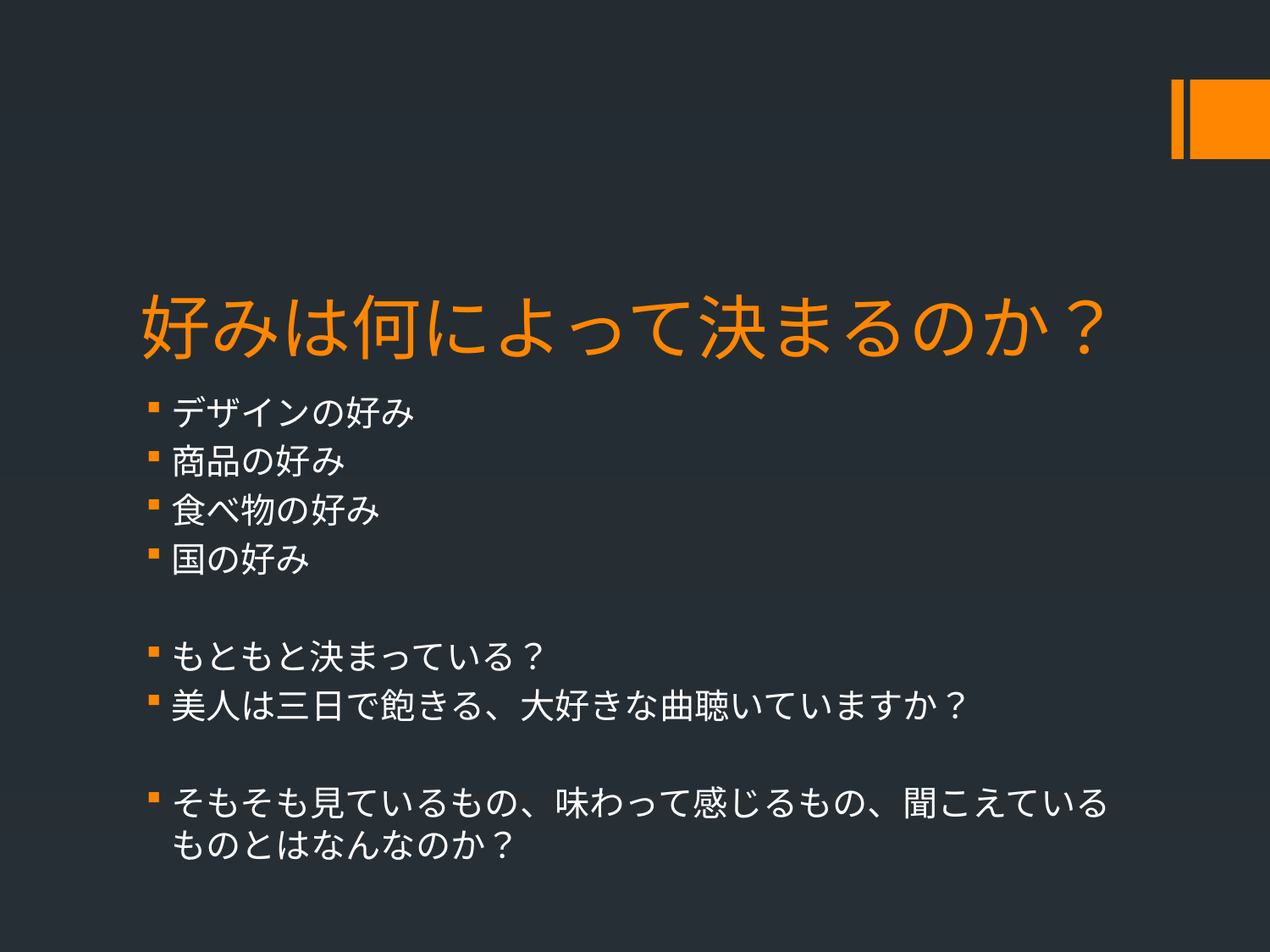

# 好みは何によって決まるのか？
デザインの好み
商品の好み
食べ物の好み
国の好み

もともと決まっている？
美人は三日で飽きる、大好きな曲聴いていますか？

そもそも見ているもの、味わって感じるもの、聞こえているものとはなんなのか？